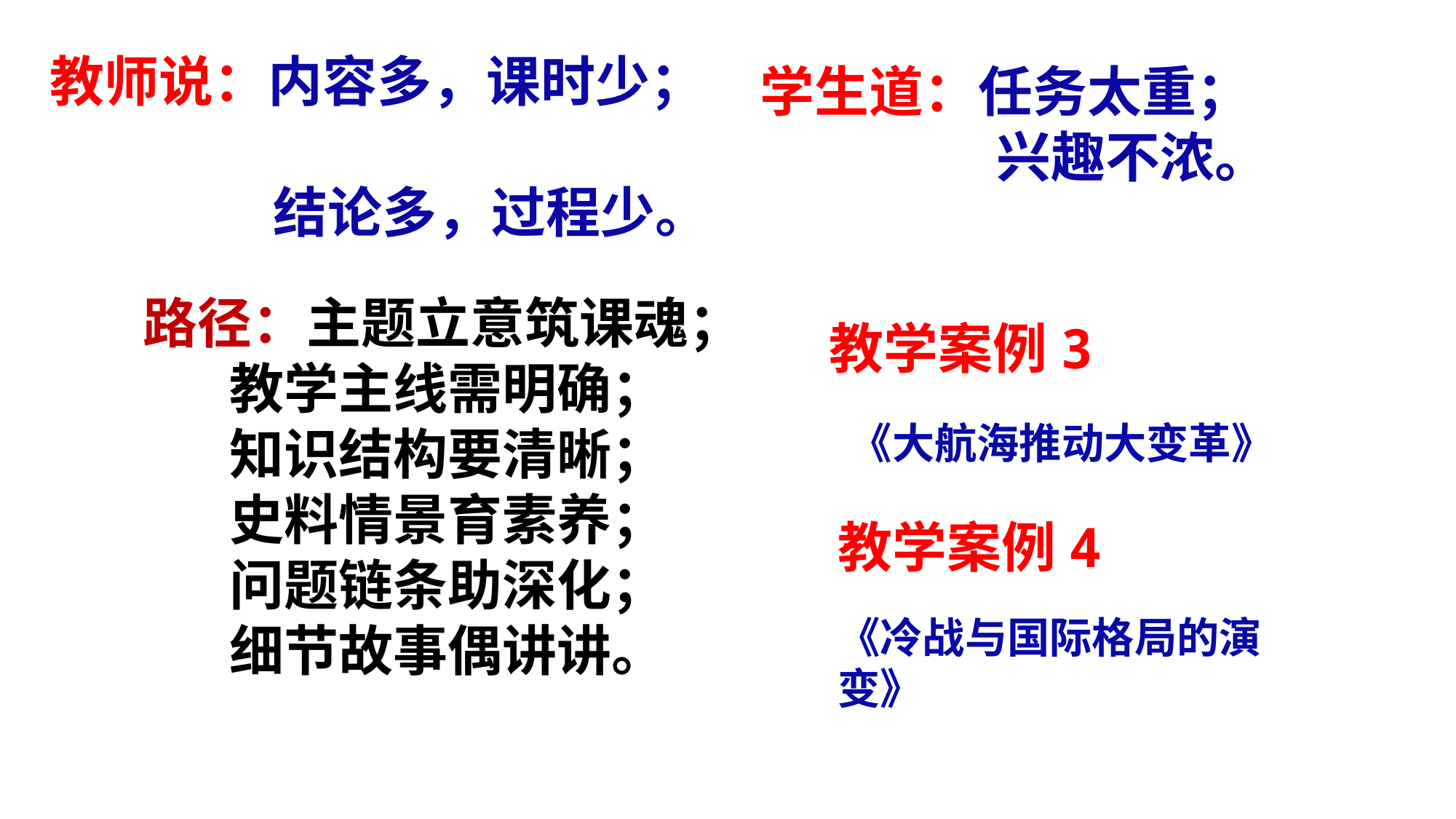

教师说：内容多，课时少；
                 结论多，过程少。
学生道：任务太重；
                  兴趣不浓。
路径：主题立意筑课魂；
      教学主线需明确；
      知识结构要清晰；
      史料情景育素养；
      问题链条助深化；
      细节故事偶讲讲。
教学案例3
《大航海推动大变革》
教学案例4
《冷战与国际格局的演变》